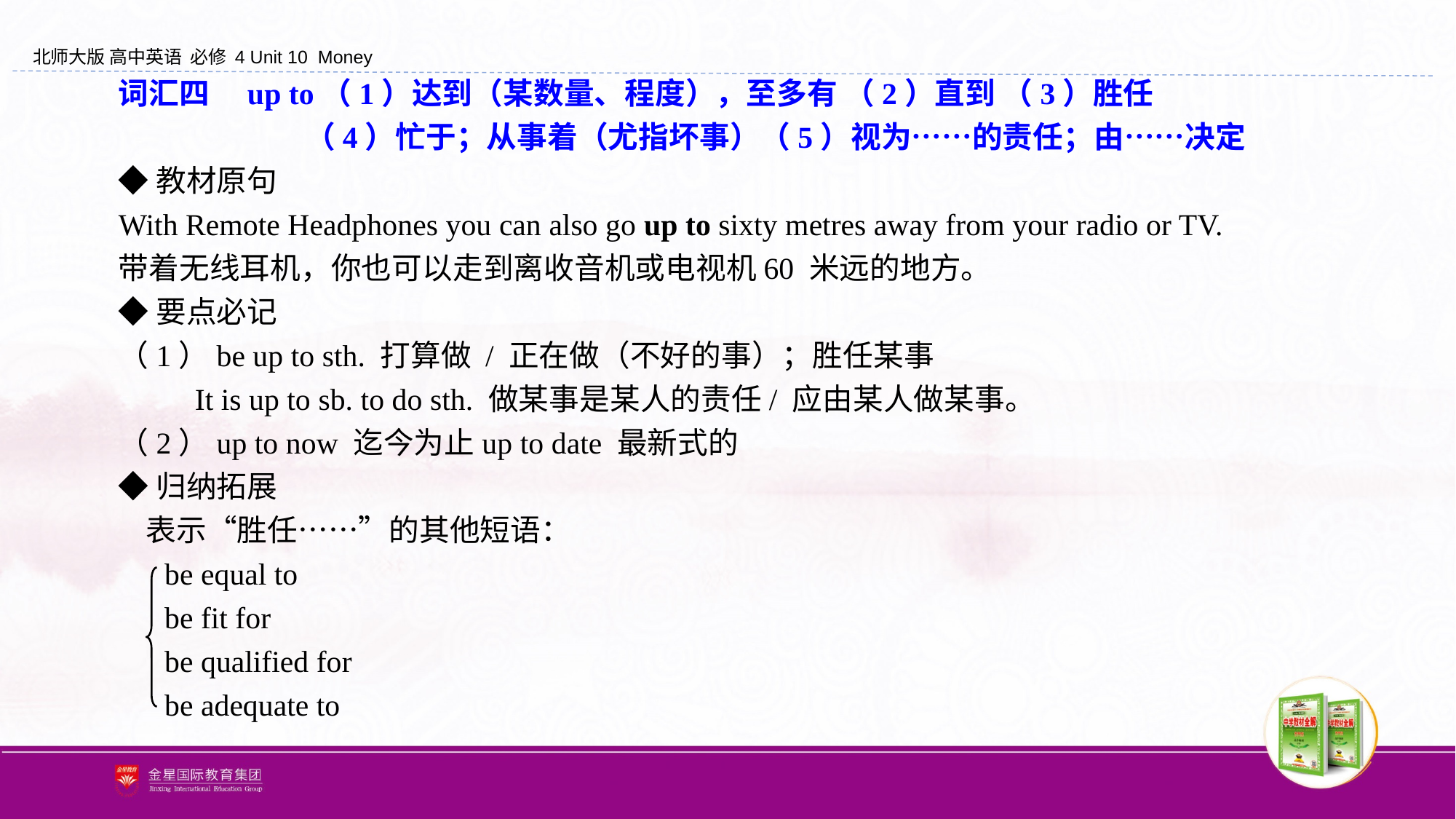

词汇四　up to（1）达到（某数量、程度），至多有 （2）直到 （3）胜任
　　　　　     （4）忙于；从事着（尤指坏事）（5）视为……的责任；由……决定
◆教材原句
With Remote Headphones you can also go up to sixty metres away from your radio or TV.
带着无线耳机，你也可以走到离收音机或电视机60 米远的地方。
◆要点必记
（1）be up to sth. 打算做 / 正在做（不好的事）；胜任某事
          It is up to sb. to do sth. 做某事是某人的责任/ 应由某人做某事。
（2）up to now 迄今为止up to date 最新式的
◆归纳拓展
   表示“胜任……”的其他短语：
      be equal to
      be fit for
      be qualified for
      be adequate to